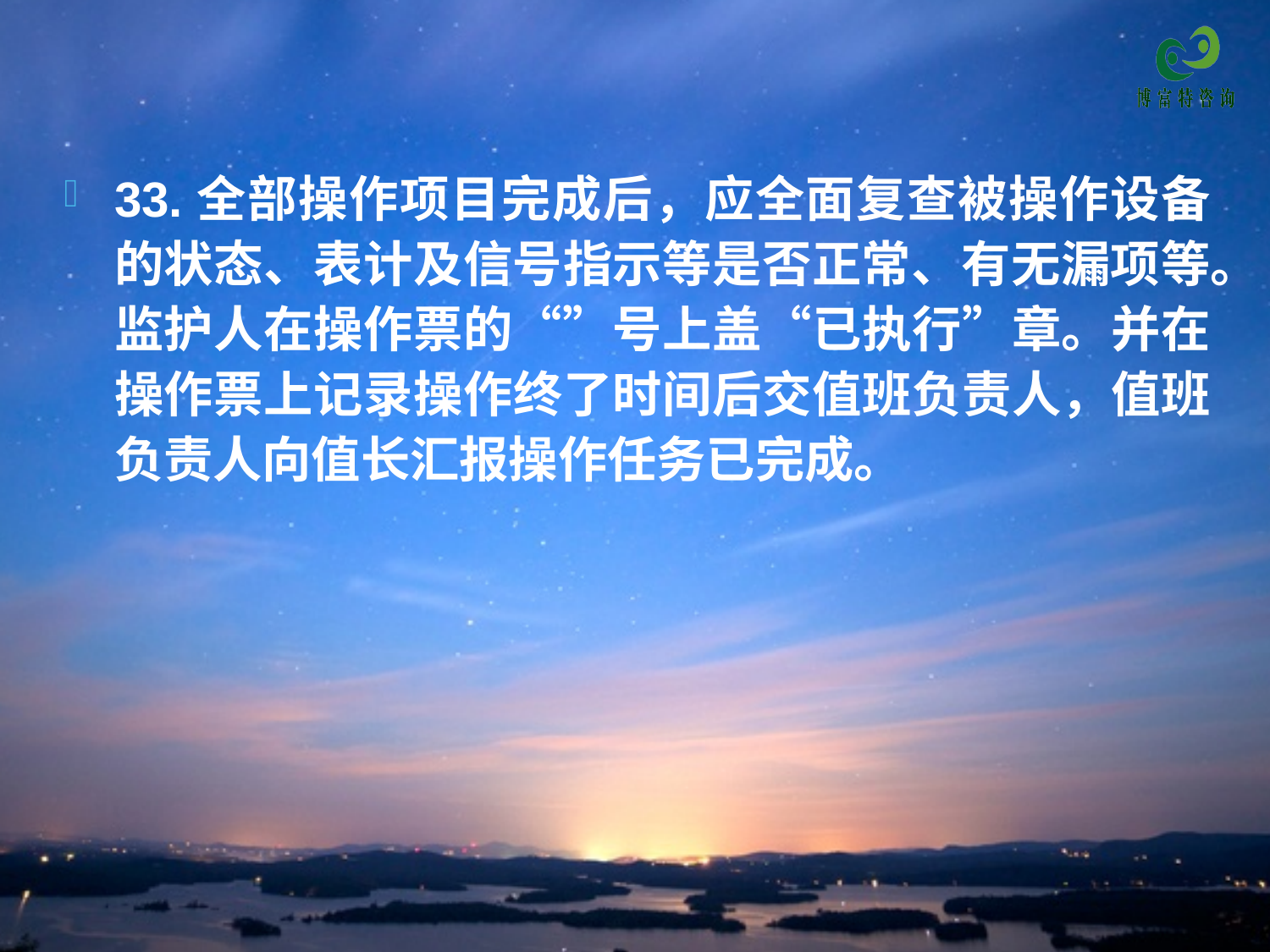

33.全部操作项目完成后，应全面复查被操作设备的状态、表计及信号指示等是否正常、有无漏项等。监护人在操作票的“”号上盖“已执行”章。并在操作票上记录操作终了时间后交值班负责人，值班负责人向值长汇报操作任务已完成。